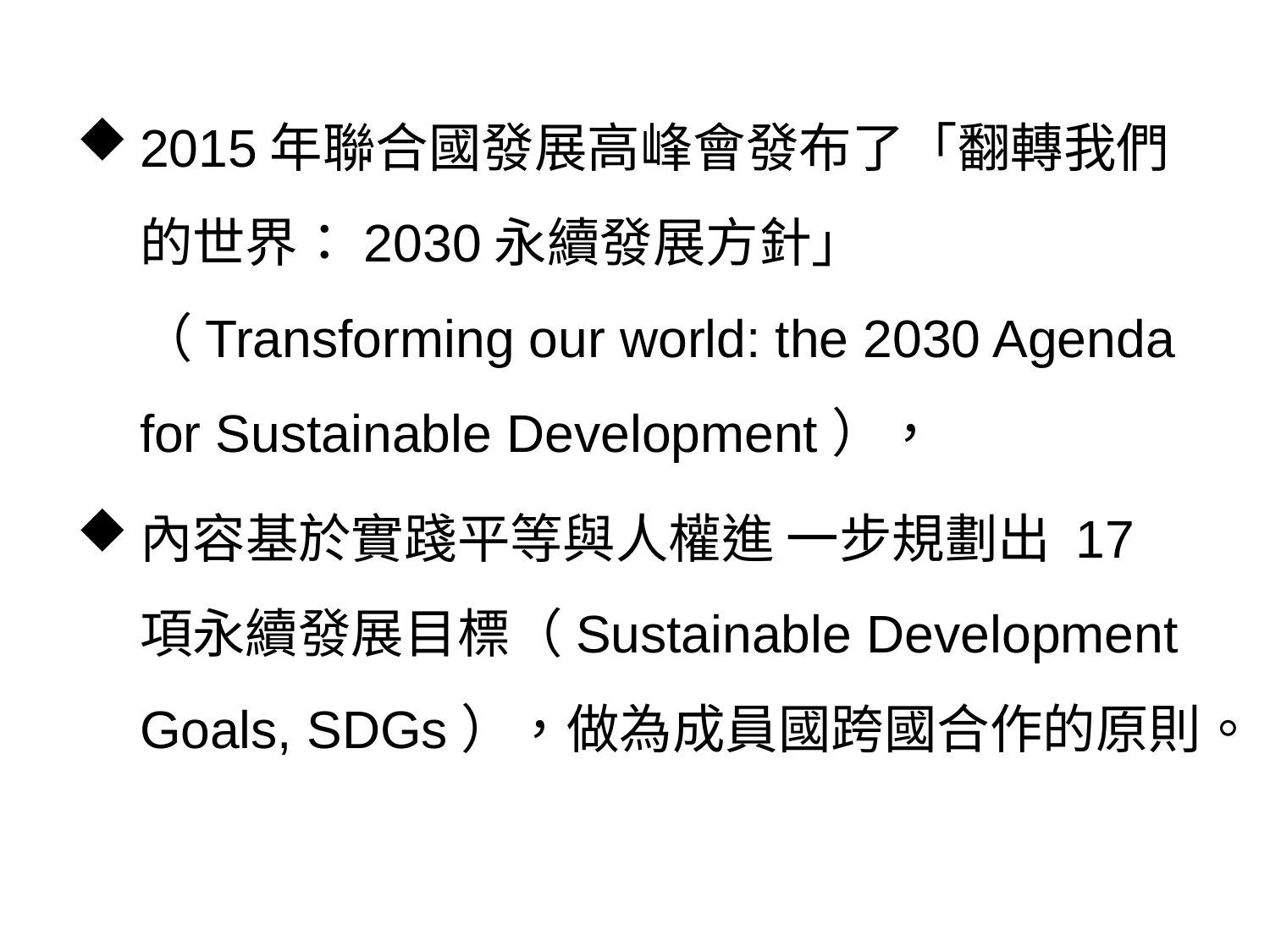

2015年聯合國發展高峰會發布了「翻轉我們的世界：2030永續發展方針」（Transforming our world: the 2030 Agenda for Sustainable Development），
內容基於實踐平等與人權進 一步規劃出 17 項永續發展目標（Sustainable Development Goals, SDGs），做為成員國跨國合作的原則。